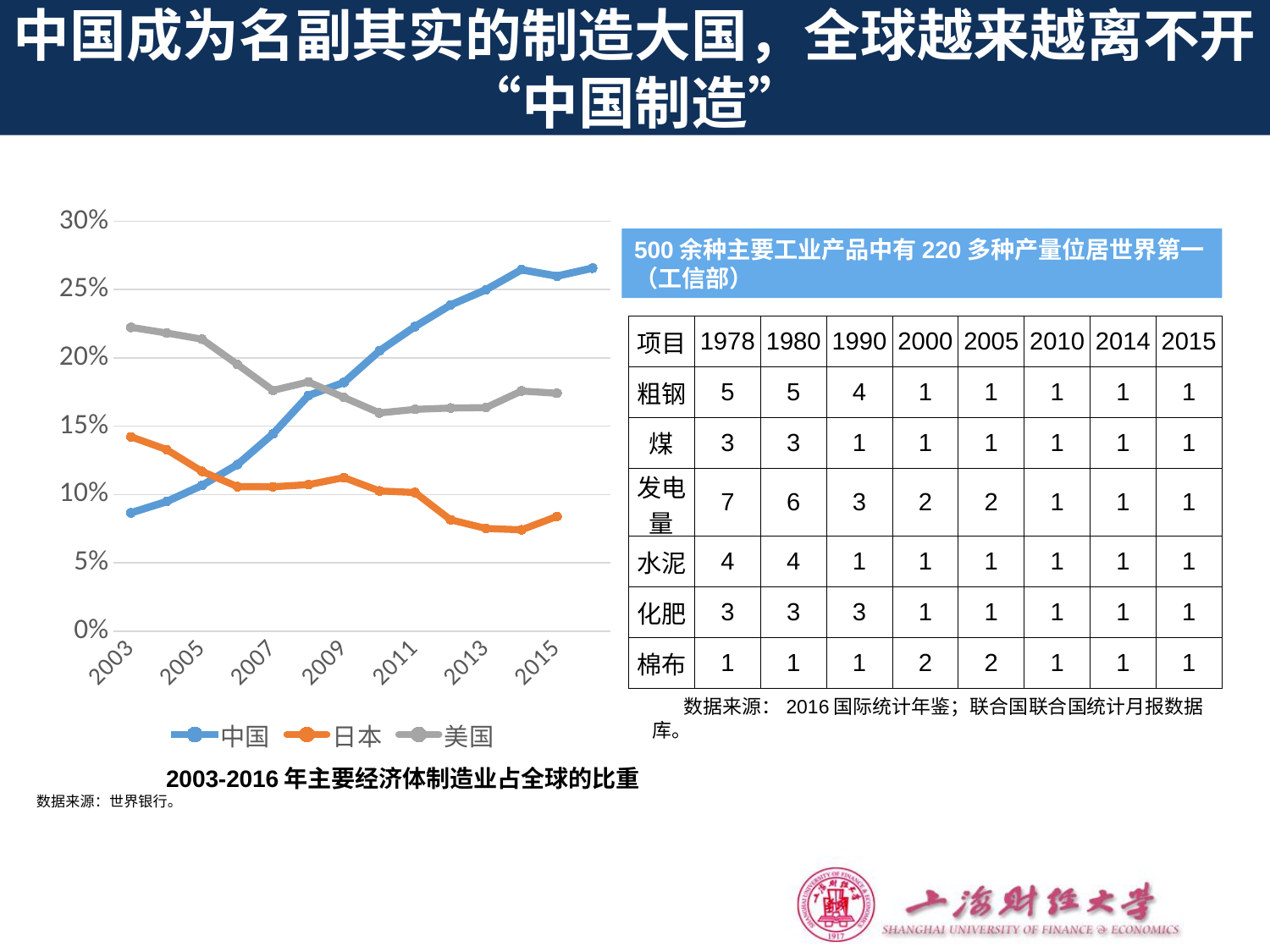

# 中国成为名副其实的制造大国，全球越来越离不开“中国制造”

### Chart

| Category | 中国 | 日本 | 美国 |
|---|---|---|---|
| 2003 | 0.08655527601877619 | 0.14220298734207956 | 0.2222917045127808 |
| 2004 | 0.0947395404442829 | 0.13291728675326353 | 0.21820612104010112 |
| 2005 | 0.10664230869847786 | 0.1169181038712983 | 0.21368374135152454 |
| 2006 | 0.12192889995719938 | 0.10571069559006376 | 0.19512388816784082 |
| 2007 | 0.1444221767379389 | 0.10565347955357623 | 0.1761742602533497 |
| 2008 | 0.17246904668246218 | 0.10716638308784396 | 0.1823777117529636 |
| 2009 | 0.18200615878769827 | 0.11231616696452346 | 0.17099578928376252 |
| 2010 | 0.20511647268430844 | 0.10257705429833623 | 0.15968782291725805 |
| 2011 | 0.2228972043744403 | 0.10141799592892402 | 0.1622932315415737 |
| 2012 | 0.23864101359048526 | 0.08146824448643593 | 0.1632635167142944 |
| 2013 | 0.24986074419084137 | 0.07509781545570839 | 0.16359488056838978 |
| 2014 | 0.2645015716402694 | 0.0741001014133657 | 0.17575336063407376 |
| 2015 | 0.2598097573033655 | 0.08392470247086269 | 0.1740540237516083 |
| 2016 | 0.26564603488279054 | None | None |
500余种主要工业产品中有220多种产量位居世界第一（工信部）
| 项目 | 1978 | 1980 | 1990 | 2000 | 2005 | 2010 | 2014 | 2015 |
| --- | --- | --- | --- | --- | --- | --- | --- | --- |
| 粗钢 | 5 | 5 | 4 | 1 | 1 | 1 | 1 | 1 |
| 煤 | 3 | 3 | 1 | 1 | 1 | 1 | 1 | 1 |
| 发电量 | 7 | 6 | 3 | 2 | 2 | 1 | 1 | 1 |
| 水泥 | 4 | 4 | 1 | 1 | 1 | 1 | 1 | 1 |
| 化肥 | 3 | 3 | 3 | 1 | 1 | 1 | 1 | 1 |
| 棉布 | 1 | 1 | 1 | 2 | 2 | 1 | 1 | 1 |
数据来源：2016国际统计年鉴；联合国联合国统计月报数据库。
2003-2016年主要经济体制造业占全球的比重
数据来源：世界银行。